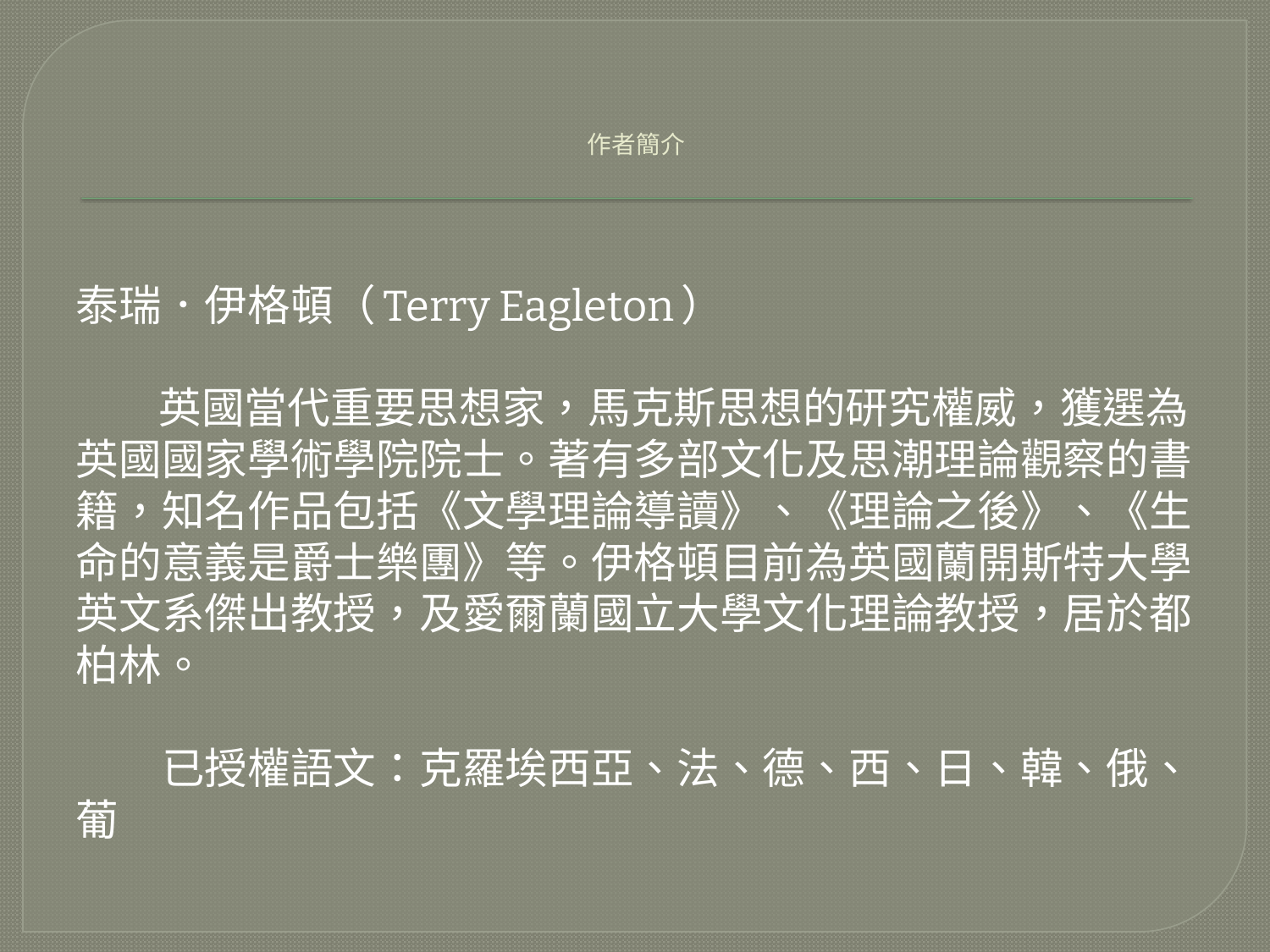

# 作者簡介

泰瑞．伊格頓（Terry Eagleton）

        英國當代重要思想家，馬克斯思想的研究權威，獲選為英國國家學術學院院士。著有多部文化及思潮理論觀察的書籍，知名作品包括《文學理論導讀》、《理論之後》、《生命的意義是爵士樂團》等。伊格頓目前為英國蘭開斯特大學英文系傑出教授，及愛爾蘭國立大學文化理論教授，居於都柏林。

　　已授權語文：克羅埃西亞、法、德、西、日、韓、俄、葡